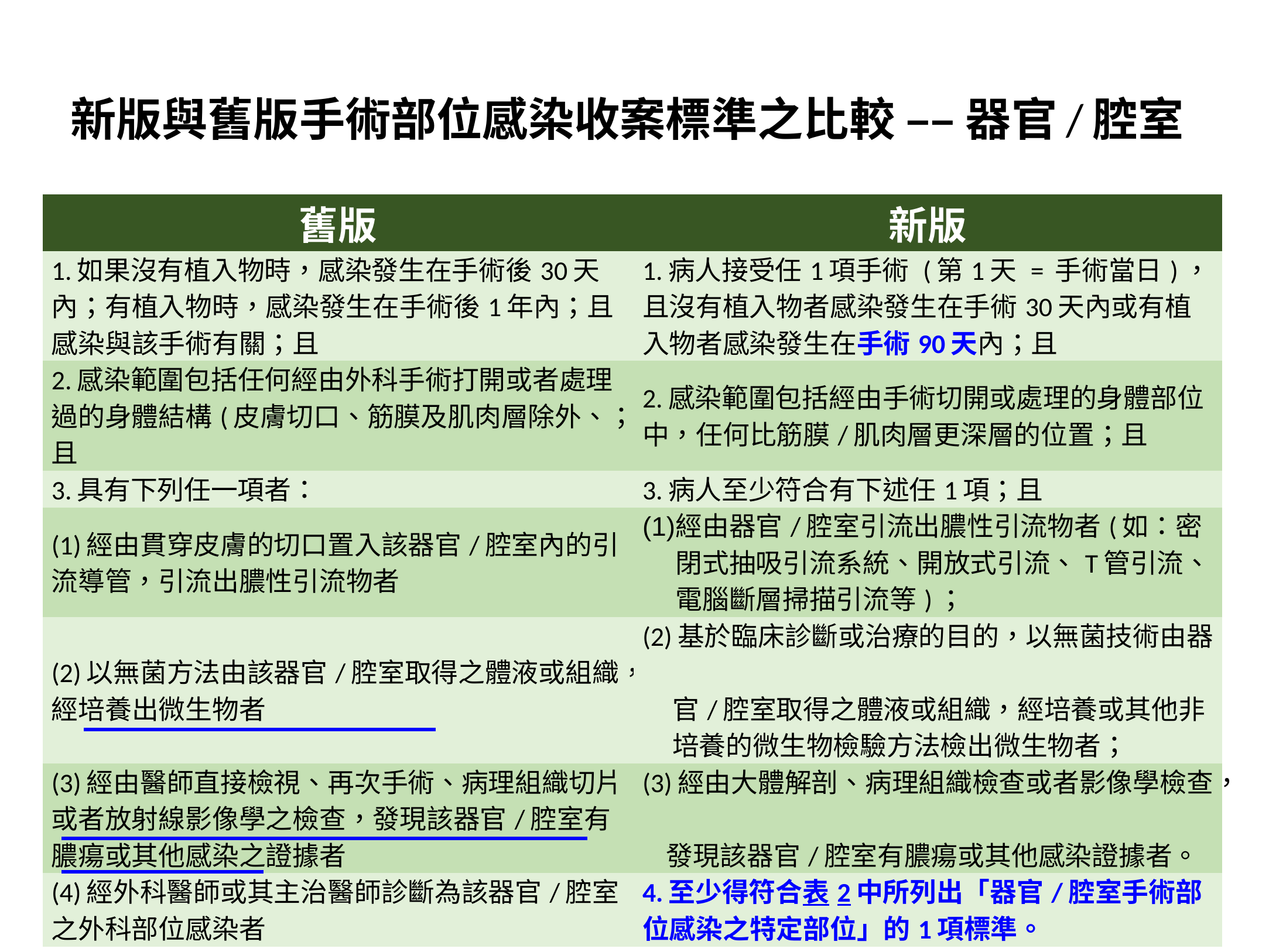

# 新版與舊版手術部位感染收案標準之比較 –– 器官/腔室
| 舊版 | 新版 |
| --- | --- |
| 1.如果沒有植入物時，感染發生在手術後30天內；有植入物時，感染發生在手術後1年內；且感染與該手術有關；且 | 1.病人接受任1項手術 (第1天 = 手術當日)，且沒有植入物者感染發生在手術30天內或有植入物者感染發生在手術90天內；且 |
| 2.感染範圍包括任何經由外科手術打開或者處理過的身體結構(皮膚切口、筋膜及肌肉層除外、；且 | 2.感染範圍包括經由手術切開或處理的身體部位中，任何比筋膜/肌肉層更深層的位置；且 |
| 3.具有下列任一項者： | 3.病人至少符合有下述任1項；且 |
| (1)經由貫穿皮膚的切口置入該器官/腔室內的引流導管，引流出膿性引流物者 | 經由器官/腔室引流出膿性引流物者(如：密閉式抽吸引流系統、開放式引流、T管引流、電腦斷層掃描引流等)； |
| (2)以無菌方法由該器官/腔室取得之體液或組織，經培養出微生物者 | (2)基於臨床診斷或治療的目的，以無菌技術由器 官/腔室取得之體液或組織，經培養或其他非 培養的微生物檢驗方法檢出微生物者； |
| (3)經由醫師直接檢視、再次手術、病理組織切片或者放射線影像學之檢查，發現該器官/腔室有膿瘍或其他感染之證據者 | (3)經由大體解剖、病理組織檢查或者影像學檢查， 發現該器官/腔室有膿瘍或其他感染證據者。 |
| (4)經外科醫師或其主治醫師診斷為該器官/腔室之外科部位感染者 | 4.至少得符合表2中所列出「器官/腔室手術部位感染之特定部位」的1項標準。 |
38